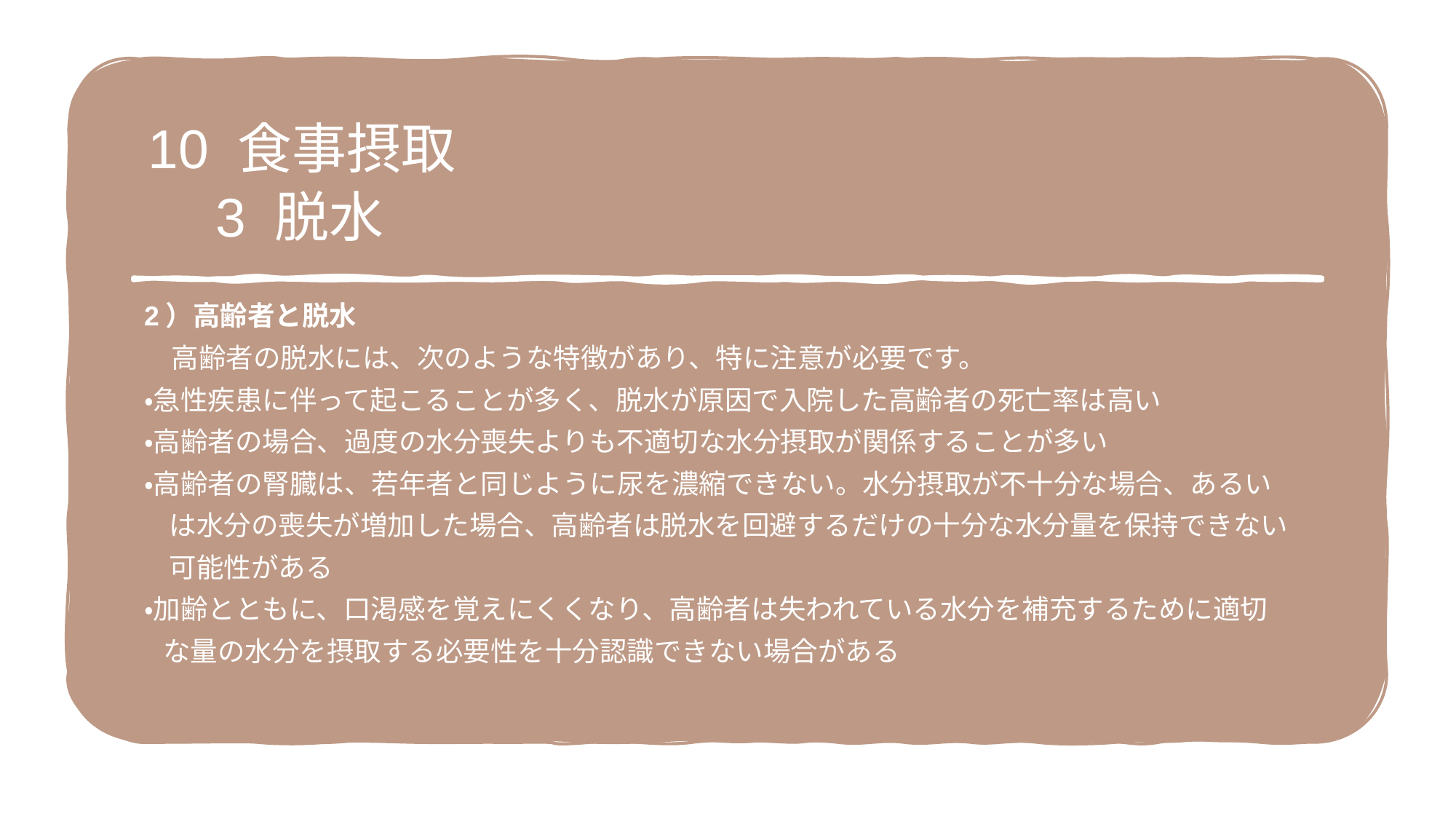

10 食事摂取
　3 脱水

2）高齢者と脱水
　高齢者の脱水には、次のような特徴があり、特に注意が必要です。
・急性疾患に伴って起こることが多く、脱水が原因で入院した高齢者の死亡率は高い
・高齢者の場合、過度の水分喪失よりも不適切な水分摂取が関係することが多い
・高齢者の腎臓は、若年者と同じように尿を濃縮できない。水分摂取が不十分な場合、あるい
   は水分の喪失が増加した場合、高齢者は脱水を回避するだけの十分な水分量を保持できない
   可能性がある
・加齢とともに、口渇感を覚えにくくなり、高齢者は失われている水分を補充するために適切
  な量の水分を摂取する必要性を十分認識できない場合がある